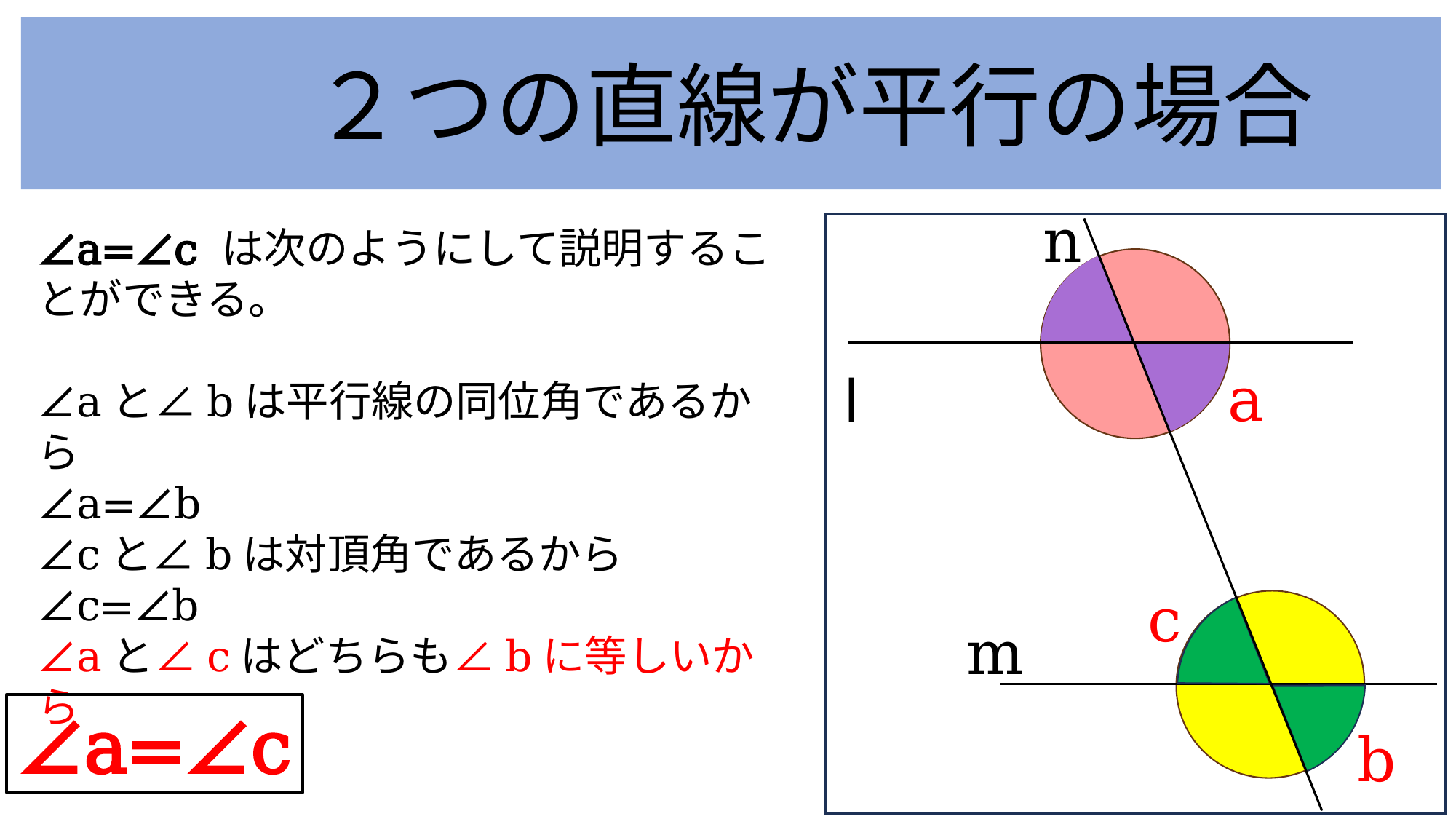

２つの直線が平行の場合
n

a
l
c

m

b

∠a=∠c は次のようにして説明することができる。

∠aと∠bは平行線の同位角であるから
∠a=∠b
∠cと∠bは対頂角であるから
∠c=∠b
∠aと∠cはどちらも∠bに等しいから

∠a=∠c